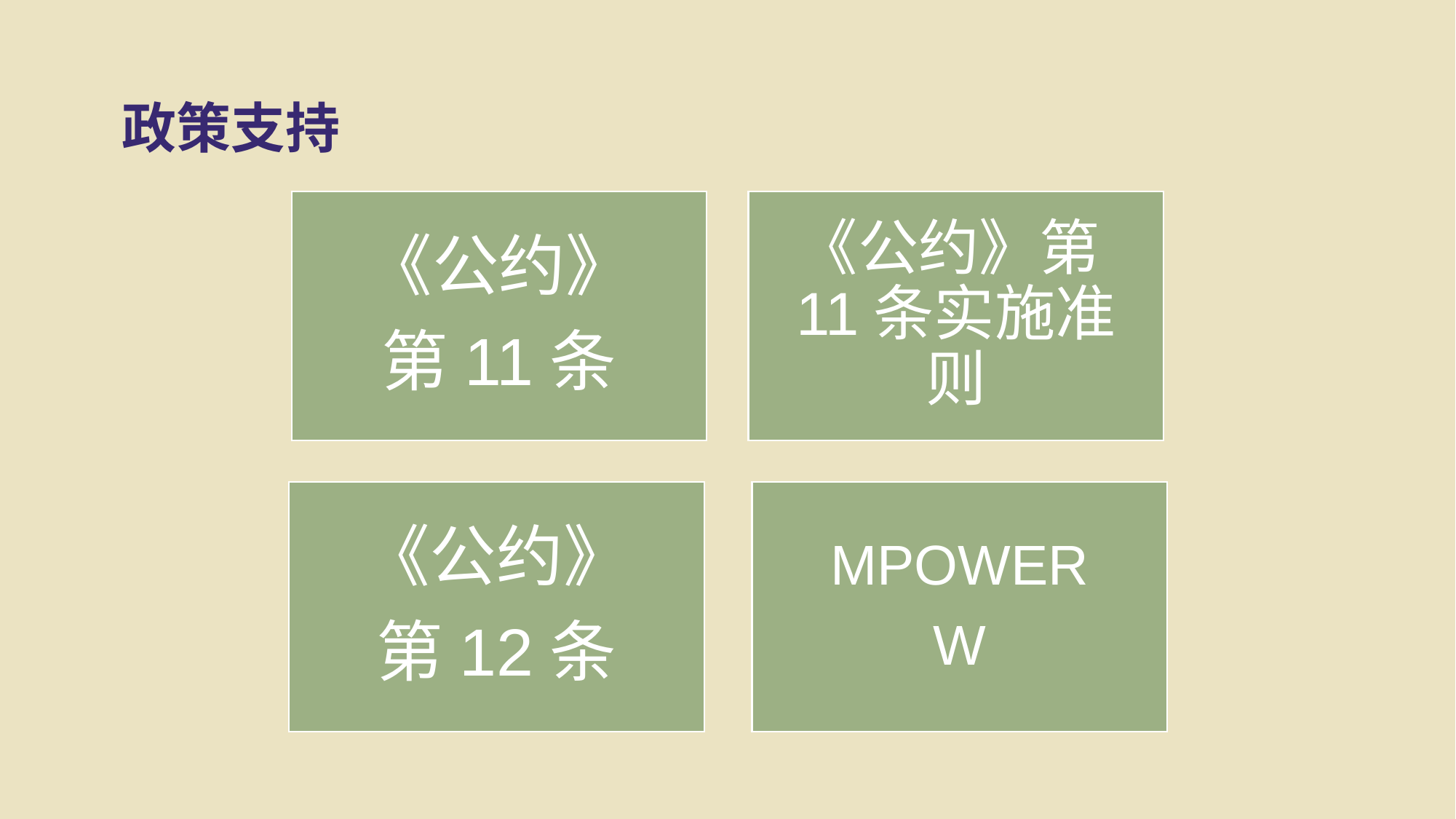

政策支持
《公约》
第11条
《公约》第11条实施准则
MPOWER
W
《公约》
第12条